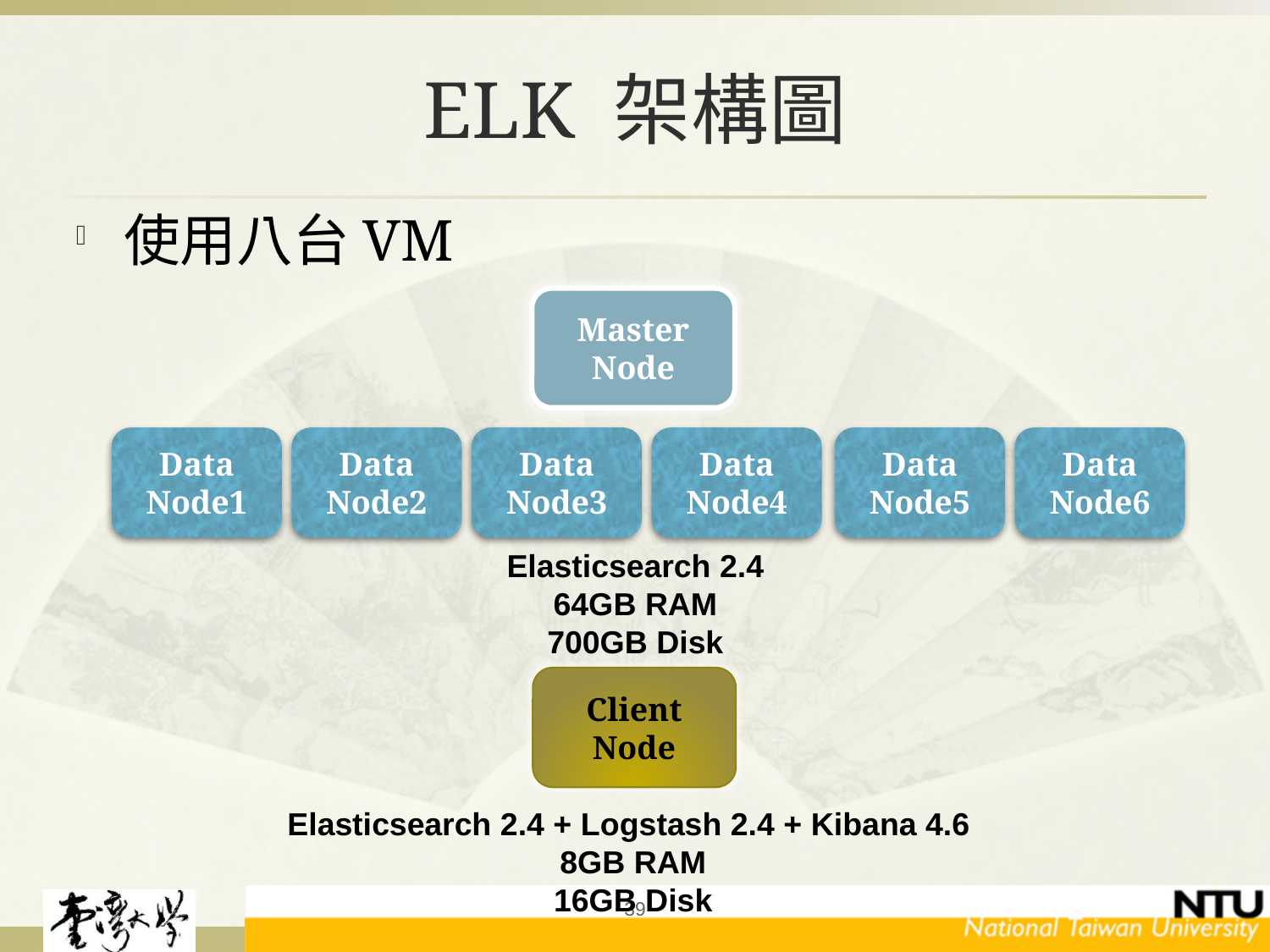

# ELK 架構圖
使用八台VM
Master
Node
Data
Node1
Data
Node2
Data
Node3
Data
Node4
Data
Node5
Data
Node6
Elasticsearch 2.4
64GB RAM
700GB Disk
Client
Node
Elasticsearch 2.4 + Logstash 2.4 + Kibana 4.6
8GB RAM
16GB Disk
39